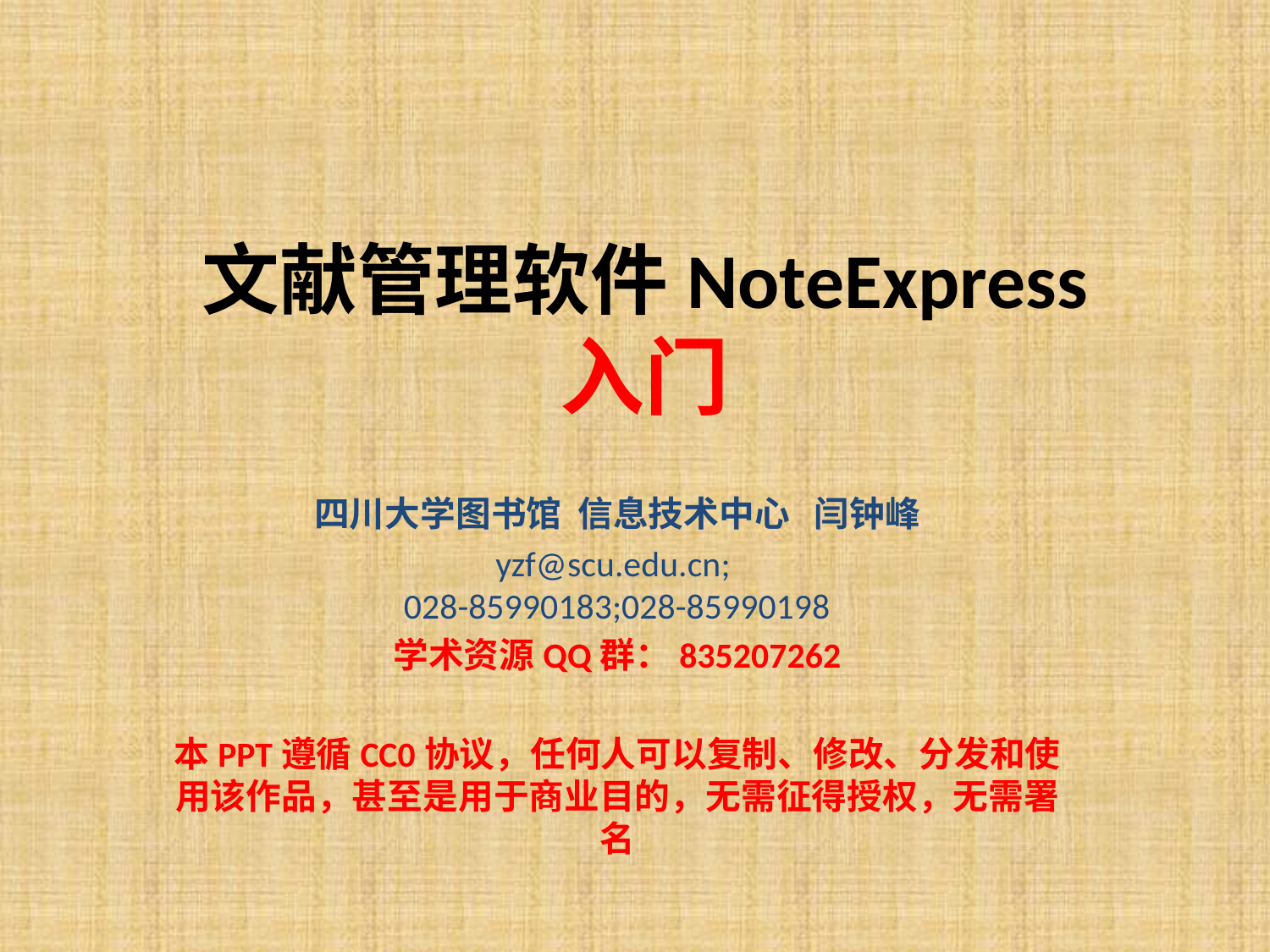

# 文献管理软件NoteExpress 入门

四川大学图书馆  信息技术中心   闫钟峰
yzf@scu.edu.cn;
028-85990183;028-85990198
学术资源QQ群：835207262

本PPT遵循CC0协议，任何人可以复制、修改、分发和使用该作品，甚至是用于商业目的，无需征得授权，无需署名